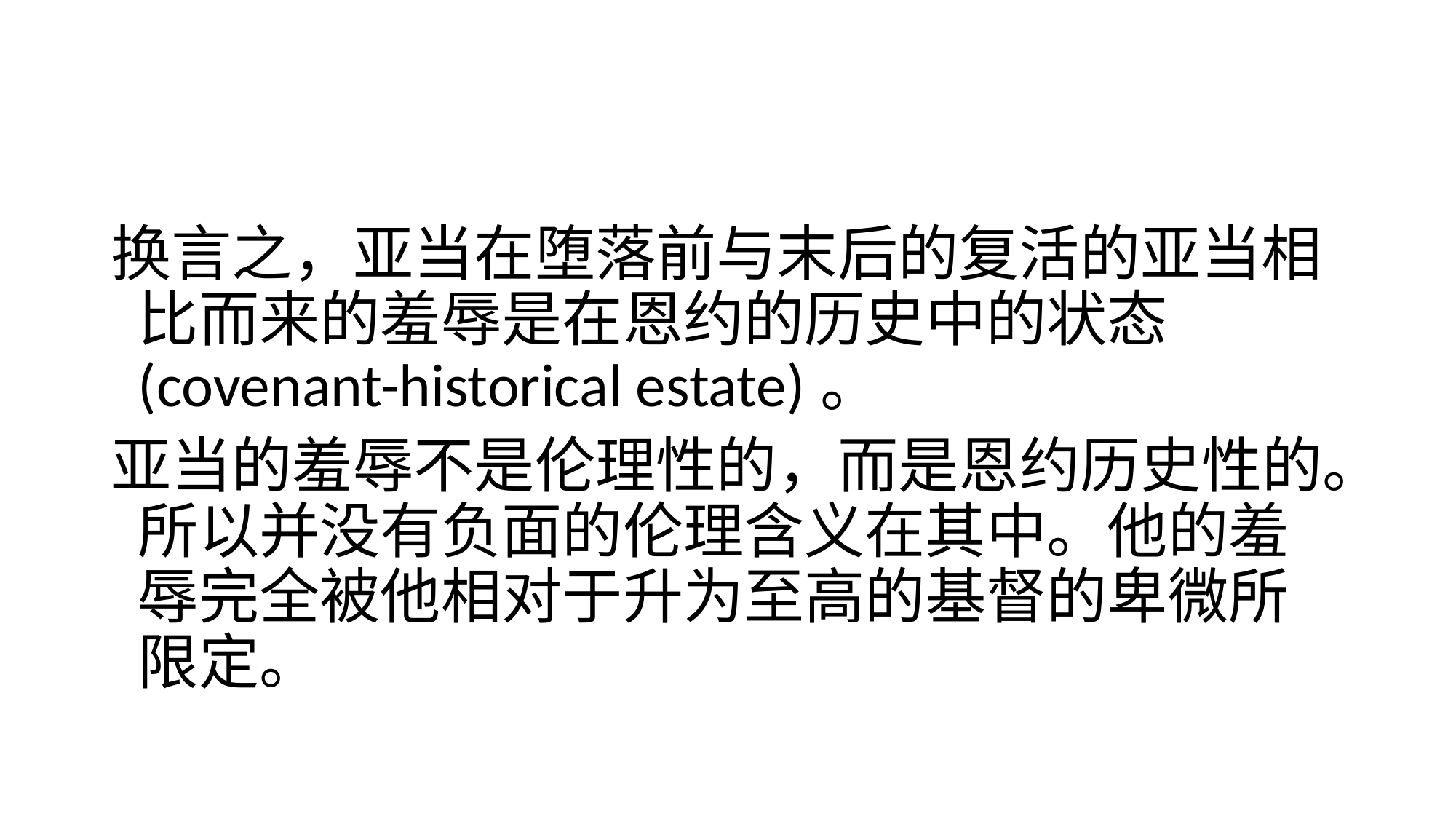

#
换言之，亚当在堕落前与末后的复活的亚当相比而来的羞辱是在恩约的历史中的状态(covenant-historical estate)。
亚当的羞辱不是伦理性的，而是恩约历史性的。所以并没有负面的伦理含义在其中。他的羞辱完全被他相对于升为至高的基督的卑微所限定。